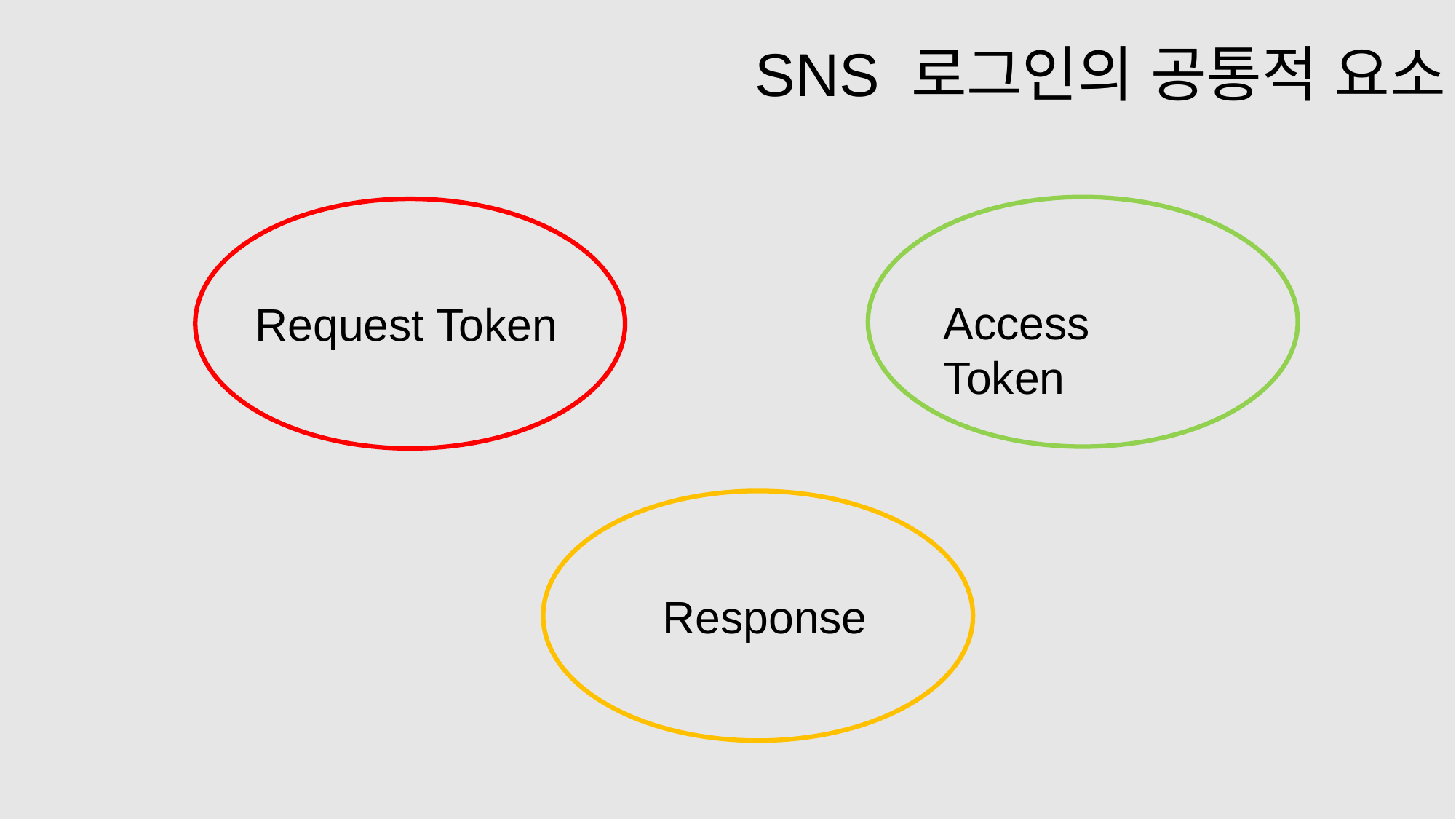

# SNS 로그인의 공통적 요소

Access Token

Request Token

Response